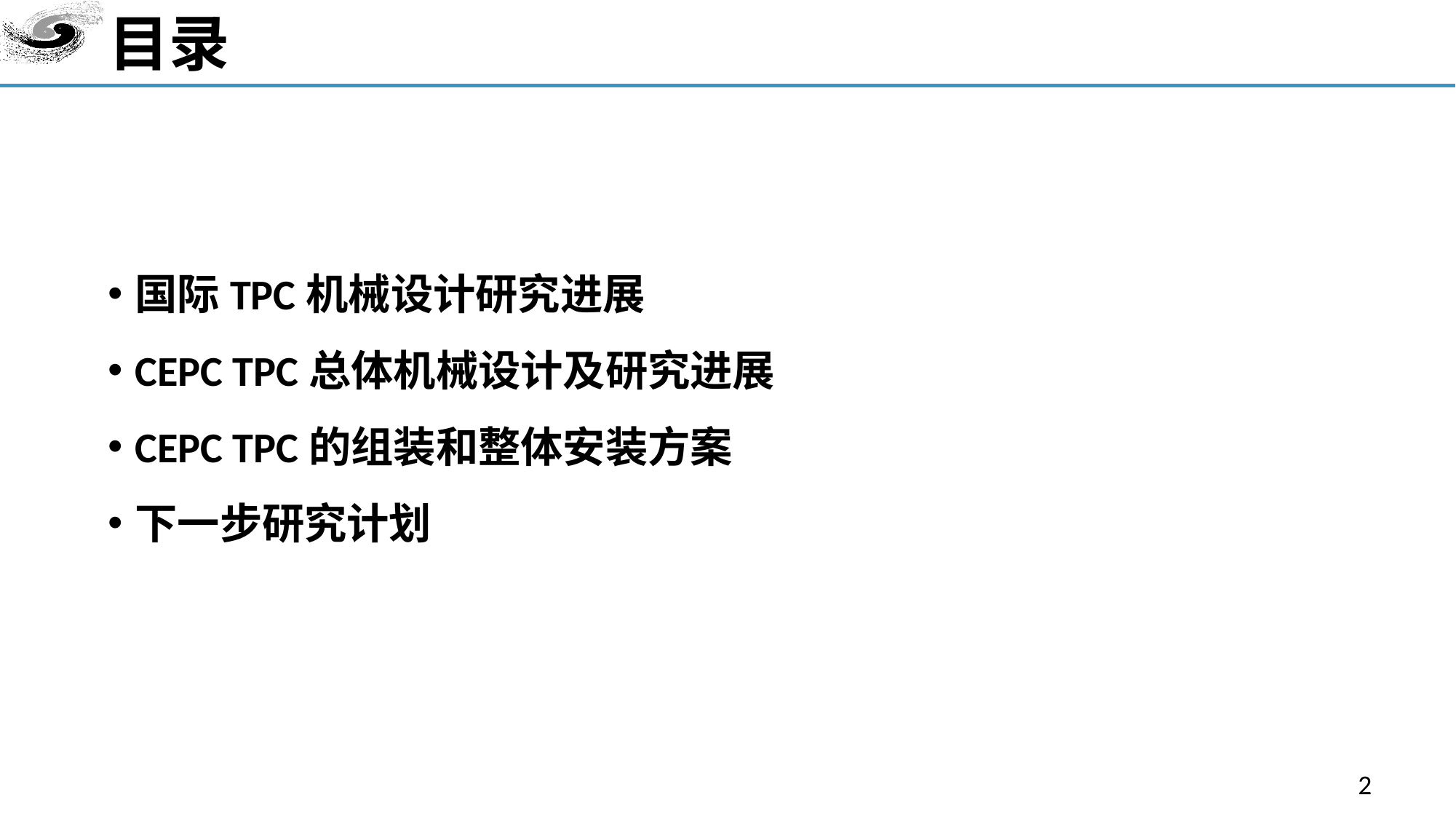

目录
国际TPC机械设计研究进展
CEPC TPC总体机械设计及研究进展
CEPC TPC的组装和整体安装方案
下一步研究计划
2